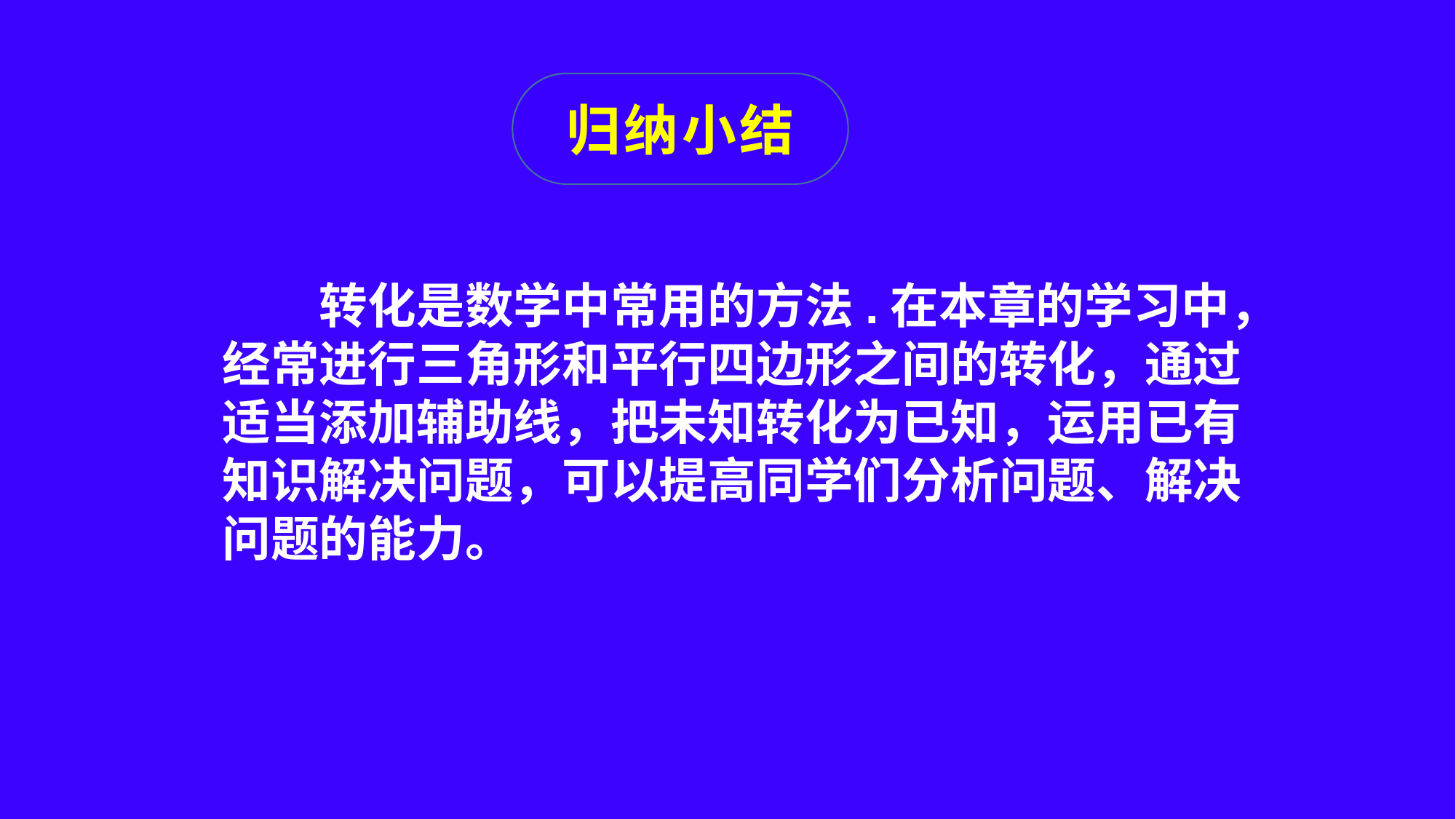

归纳小结

　　转化是数学中常用的方法.在本章的学习中，经常进行三角形和平行四边形之间的转化，通过适当添加辅助线，把未知转化为已知，运用已有知识解决问题，可以提高同学们分析问题、解决问题的能力。